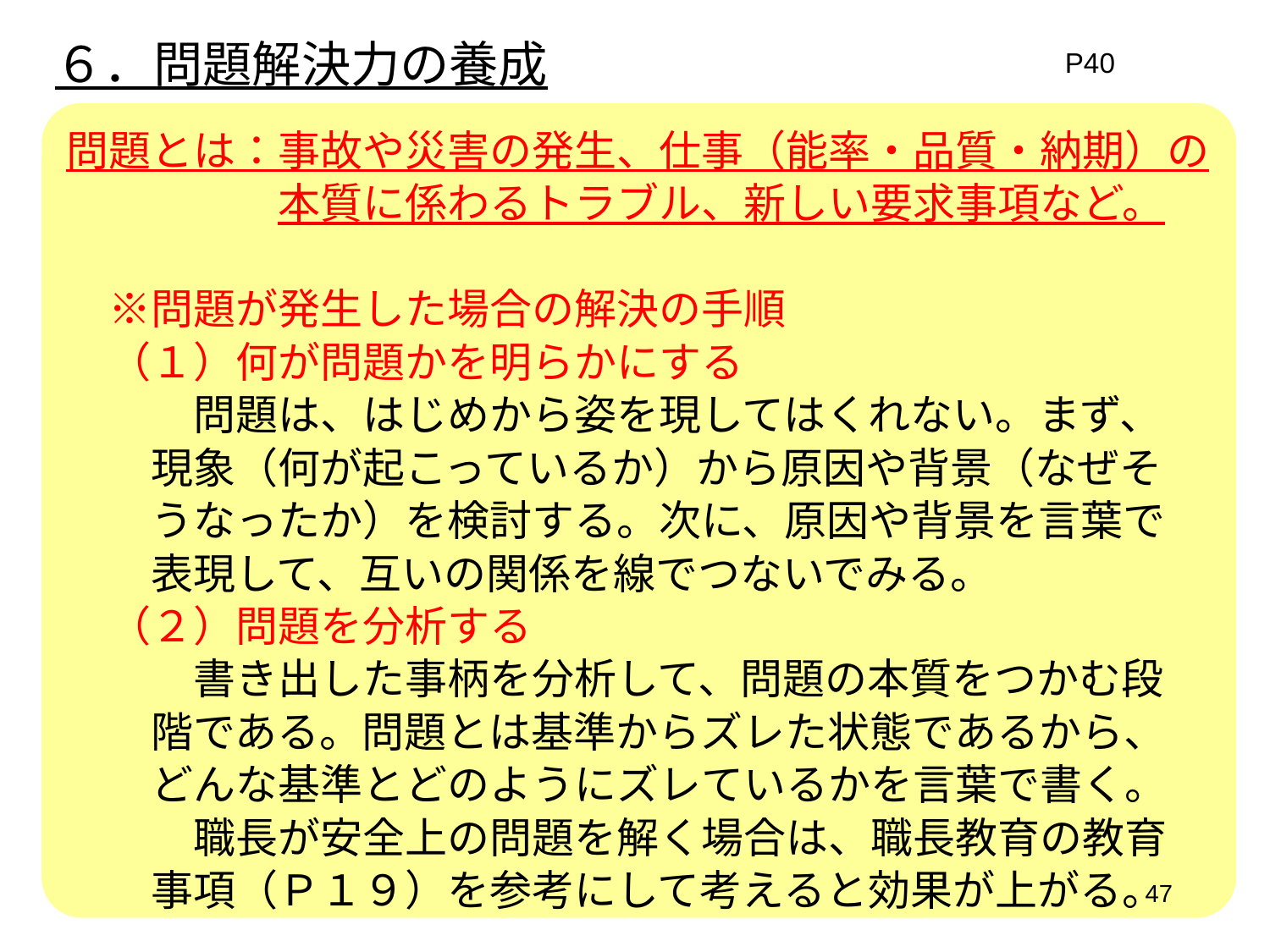

６．問題解決力の養成
P40
問題とは：事故や災害の発生、仕事（能率・品質・納期）の
　　　　　本質に係わるトラブル、新しい要求事項など。

　※問題が発生した場合の解決の手順
　（１）何が問題かを明らかにする
　　　問題は、はじめから姿を現してはくれない。まず、
　　現象（何が起こっているか）から原因や背景（なぜそ
　　うなったか）を検討する。次に、原因や背景を言葉で
　　表現して、互いの関係を線でつないでみる。
　（２）問題を分析する
　　　書き出した事柄を分析して、問題の本質をつかむ段
　　階である。問題とは基準からズレた状態であるから、
　　どんな基準とどのようにズレているかを言葉で書く。
　　　職長が安全上の問題を解く場合は、職長教育の教育
　　事項（Ｐ１９）を参考にして考えると効果が上がる。

47